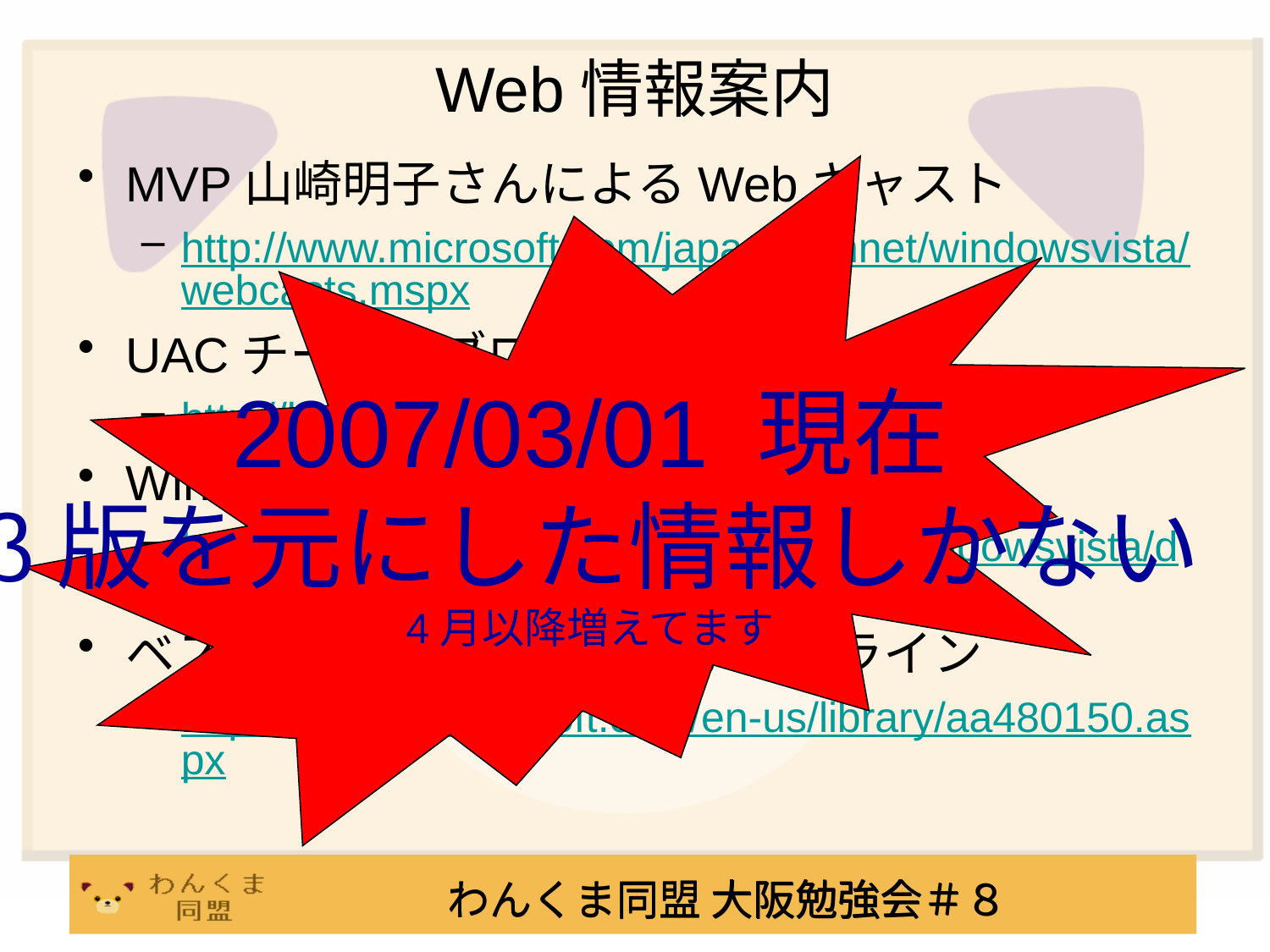

# Web情報案内
MVP山崎明子さんによるWebキャスト
http://www.microsoft.com/japan/technet/windowsvista/webcasts.mspx
UACチームのブログ（更新終了）
http://blogs.msdn.com/uac/
Windows Vistaディベロッパー センタ
http://www.microsoft.com/japan/msdn/windowsvista/default.aspx
ベスト プラクティクスとガイド ライン
http://msdn2.microsoft.com/en-us/library/aa480150.aspx
2007/03/01 現在
β版を元にした情報しかない
4月以降増えてます
わんくま同盟 大阪勉強会＃８
わんくま同盟 大阪勉強会＃８